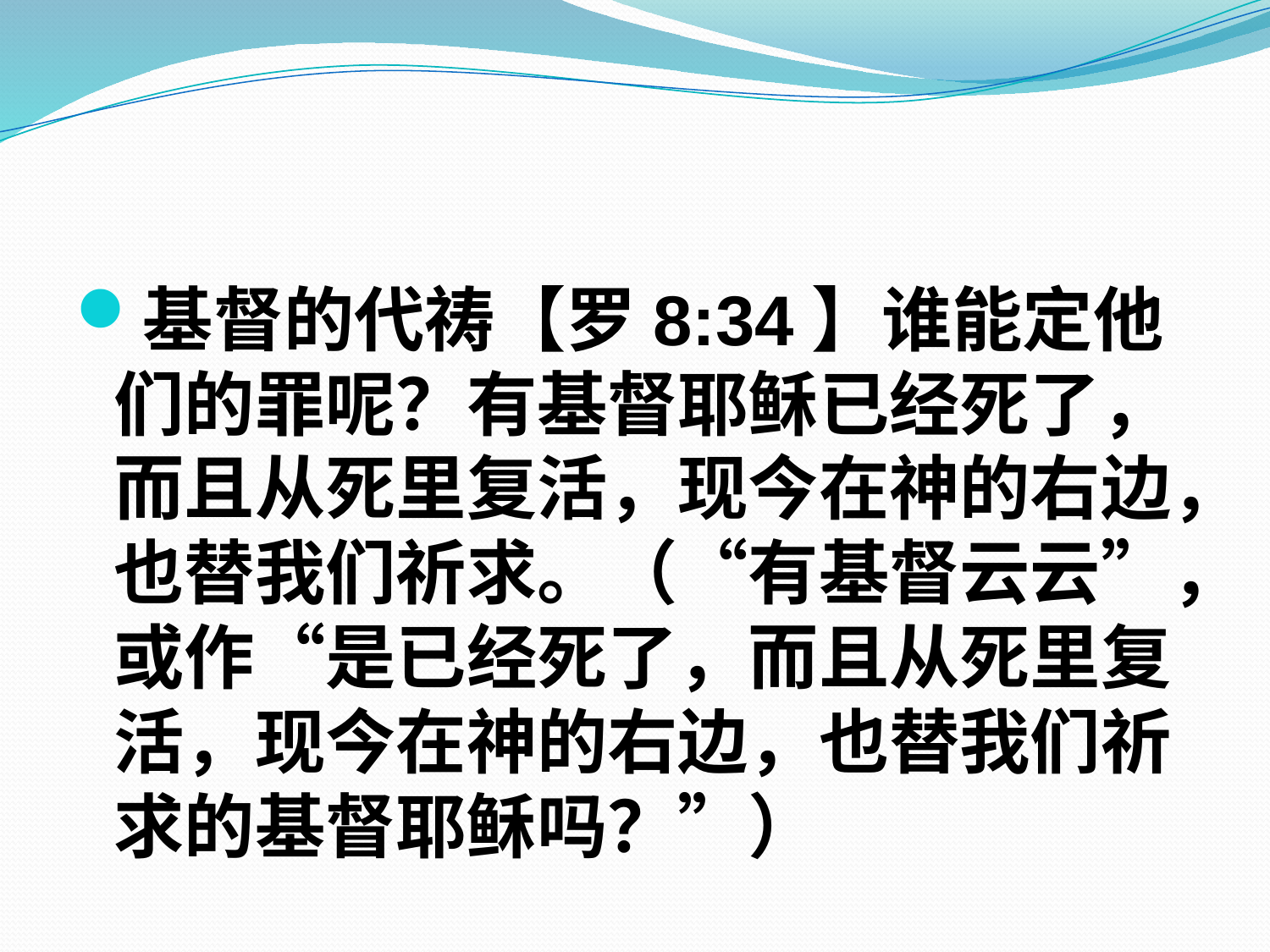

#
基督的代祷【罗8:34】谁能定他们的罪呢？有基督耶稣已经死了，而且从死里复活，现今在神的右边，也替我们祈求。（“有基督云云”，或作“是已经死了，而且从死里复活，现今在神的右边，也替我们祈求的基督耶稣吗？”）